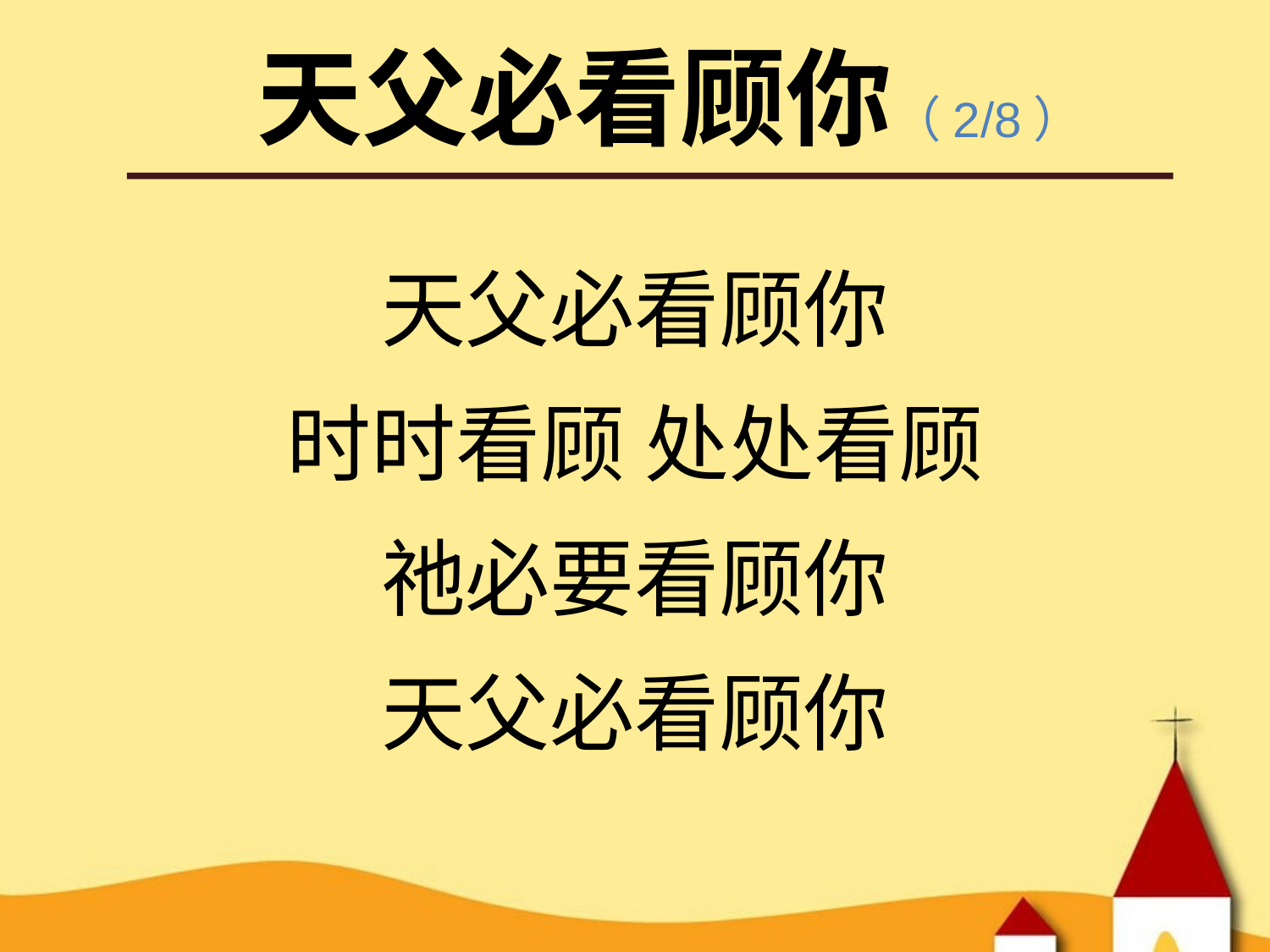

天父必看顾你（2/8）

天父必看顾你
时时看顾 处处看顾
祂必要看顾你
天父必看顾你